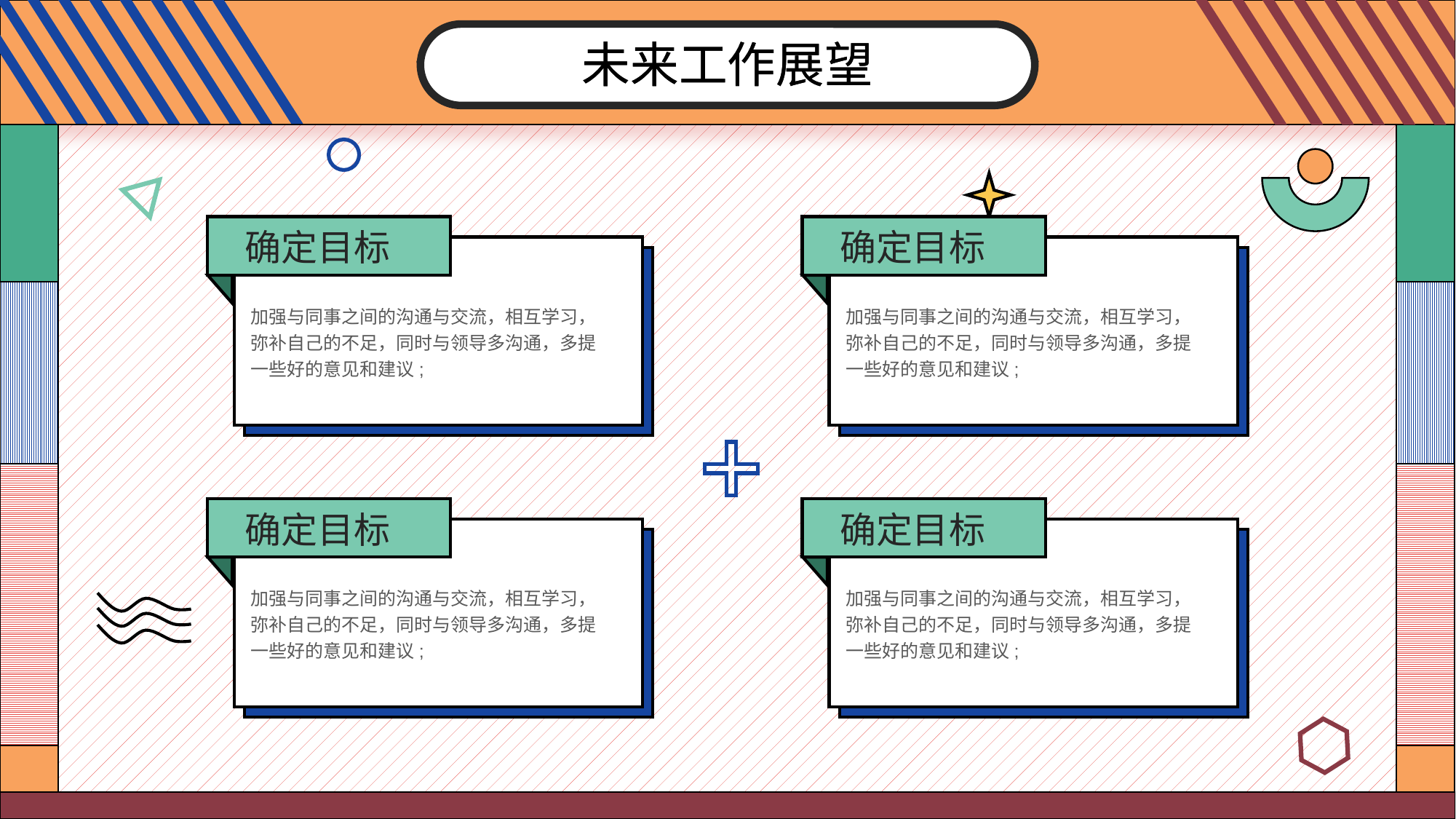

未来工作展望

未来工作展望

确定目标
确定目标

加强与同事之间的沟通与交流，相互学习，弥补自己的不足，同时与领导多沟通，多提一些好的意见和建议;
加强与同事之间的沟通与交流，相互学习，弥补自己的不足，同时与领导多沟通，多提一些好的意见和建议;

确定目标
确定目标

加强与同事之间的沟通与交流，相互学习，弥补自己的不足，同时与领导多沟通，多提一些好的意见和建议;
加强与同事之间的沟通与交流，相互学习，弥补自己的不足，同时与领导多沟通，多提一些好的意见和建议;